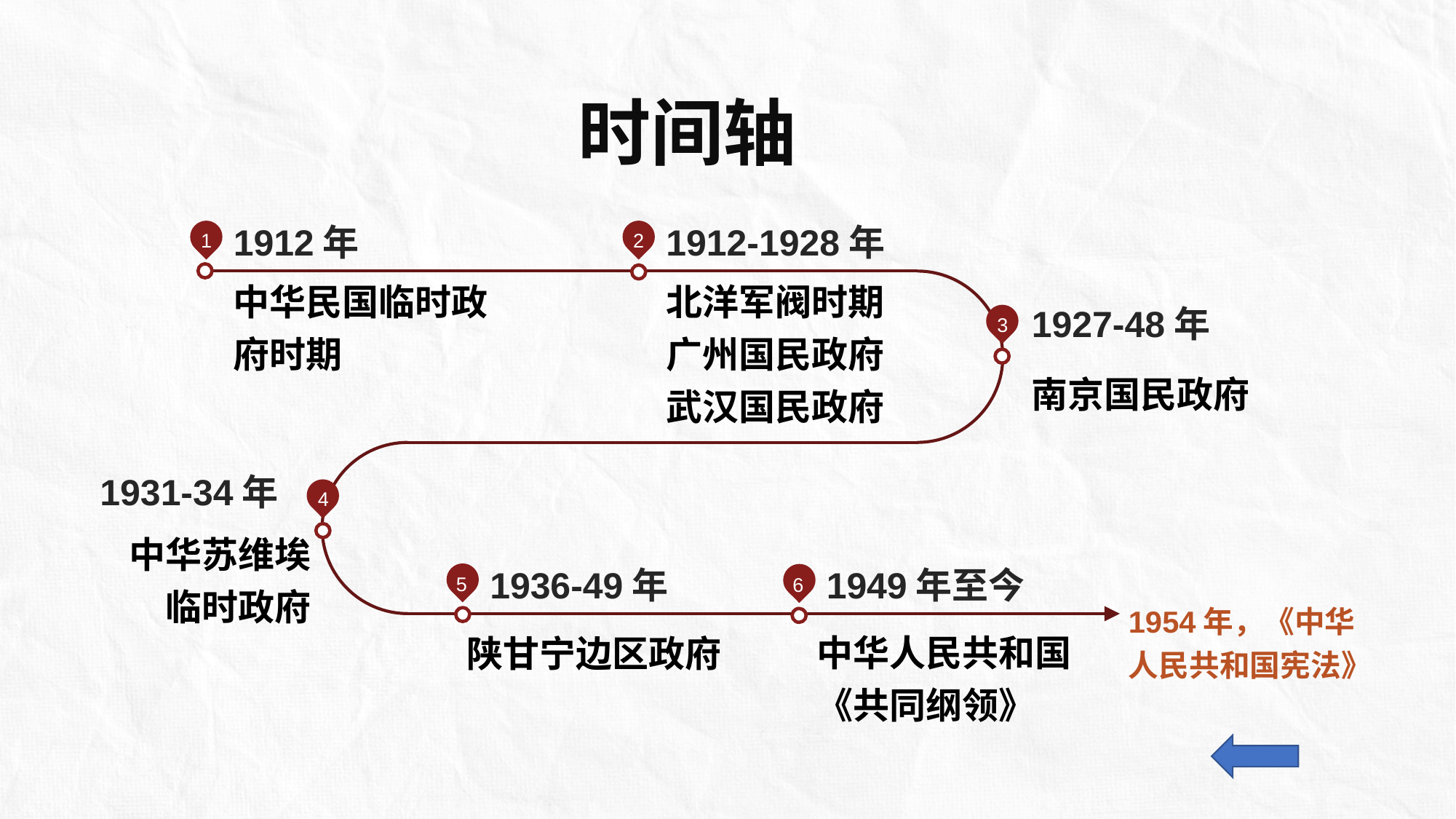

时间轴
1912年
1912-1928年

1
2

中华民国临时政府时期
北洋军阀时期
广州国民政府
武汉国民政府

1927-48年
3

南京国民政府

1931-34年
4

中华苏维埃
临时政府

1949年至今
1936-49年
5
6

1954年，《中华人民共和国宪法》

中华人民共和国
《共同纲领》
陕甘宁边区政府